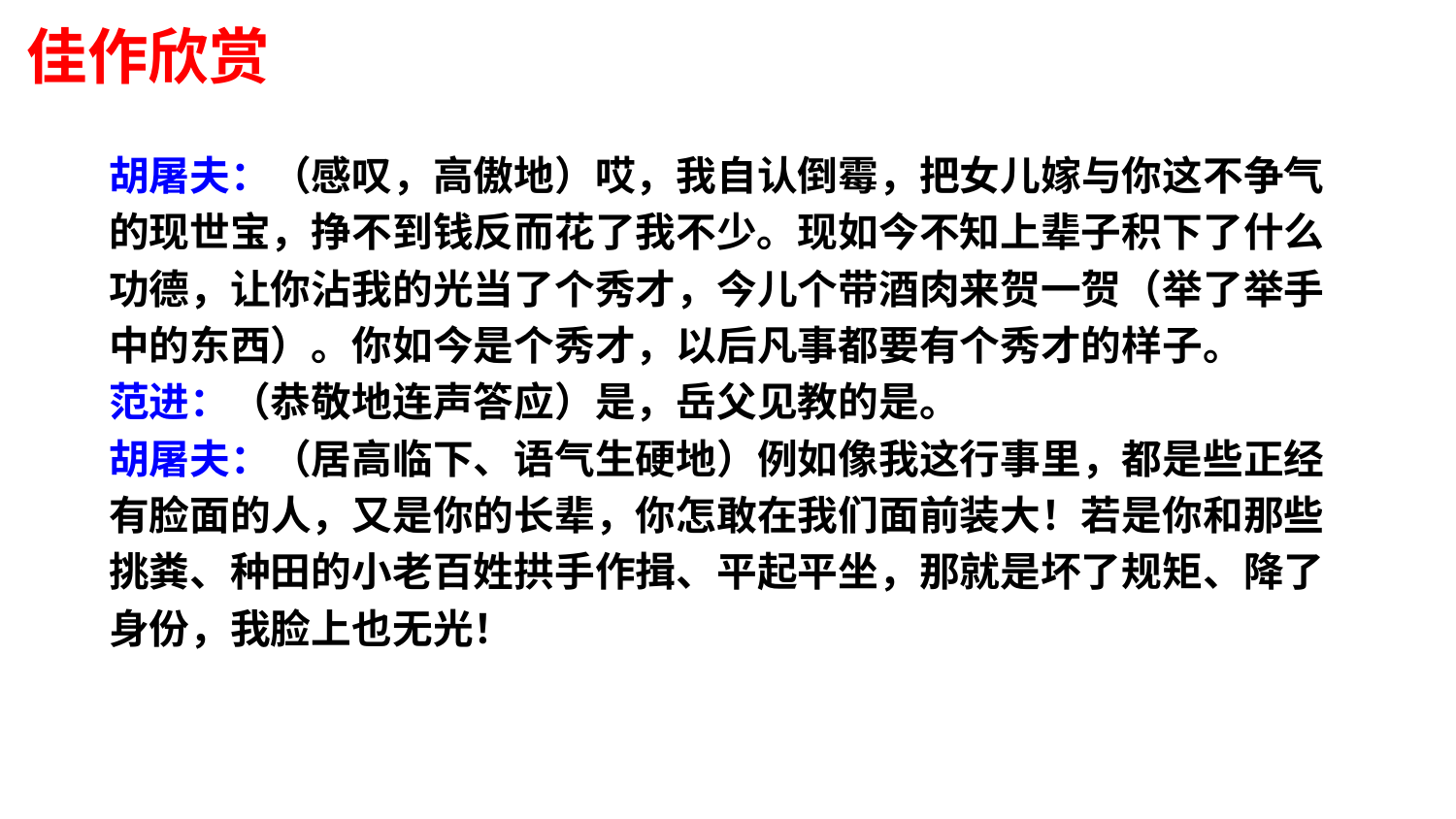

佳作欣赏
胡屠夫：（感叹，高傲地）哎，我自认倒霉，把女儿嫁与你这不争气的现世宝，挣不到钱反而花了我不少。现如今不知上辈子积下了什么功德，让你沾我的光当了个秀才，今儿个带酒肉来贺一贺（举了举手中的东西）。你如今是个秀才，以后凡事都要有个秀才的样子。
范进：（恭敬地连声答应）是，岳父见教的是。
胡屠夫：（居高临下、语气生硬地）例如像我这行事里，都是些正经有脸面的人，又是你的长辈，你怎敢在我们面前装大！若是你和那些挑粪、种田的小老百姓拱手作揖、平起平坐，那就是坏了规矩、降了身份，我脸上也无光！